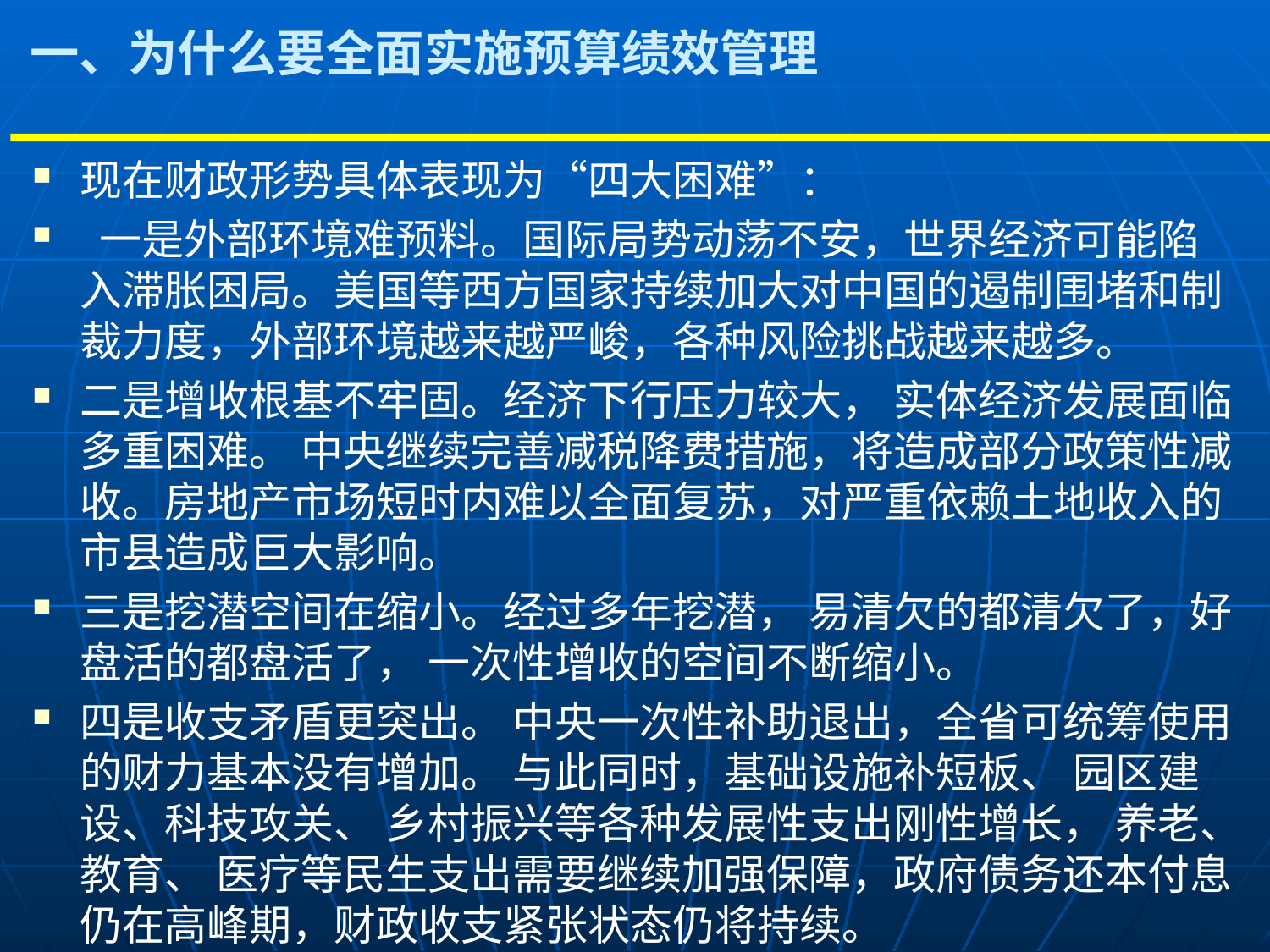

# 一、为什么要全面实施预算绩效管理

现在财政形势具体表现为“四大困难”：
 一是外部环境难预料。国际局势动荡不安，世界经济可能陷入滞胀困局。美国等西方国家持续加大对中国的遏制围堵和制裁力度，外部环境越来越严峻，各种风险挑战越来越多。
二是增收根基不牢固。经济下行压力较大， 实体经济发展面临多重困难。 中央继续完善减税降费措施，将造成部分政策性减收。房地产市场短时内难以全面复苏，对严重依赖土地收入的市县造成巨大影响。
三是挖潜空间在缩小。经过多年挖潜， 易清欠的都清欠了，好盘活的都盘活了， 一次性增收的空间不断缩小。
四是收支矛盾更突出。 中央一次性补助退出，全省可统筹使用的财力基本没有增加。 与此同时，基础设施补短板、 园区建设、科技攻关、 乡村振兴等各种发展性支出刚性增长， 养老、教育、 医疗等民生支出需要继续加强保障，政府债务还本付息仍在高峰期，财政收支紧张状态仍将持续。